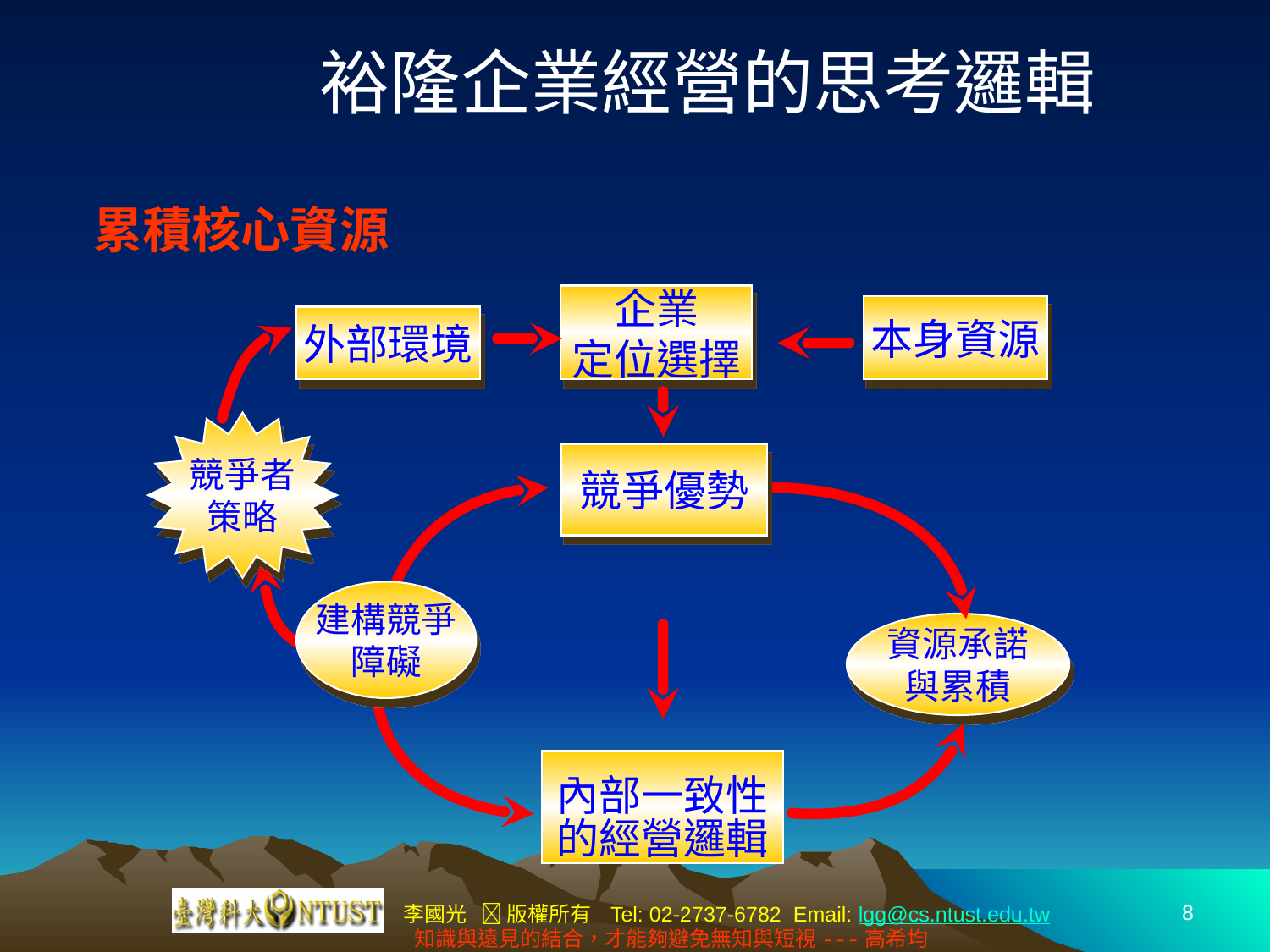

裕隆企業經營的思考邏輯
累積核心資源
企業
定位選擇
本身資源
外部環境

競爭者
策略
競爭優勢

建構競爭
障礙
資源承諾
與累積

內部一致性
的經營邏輯
8